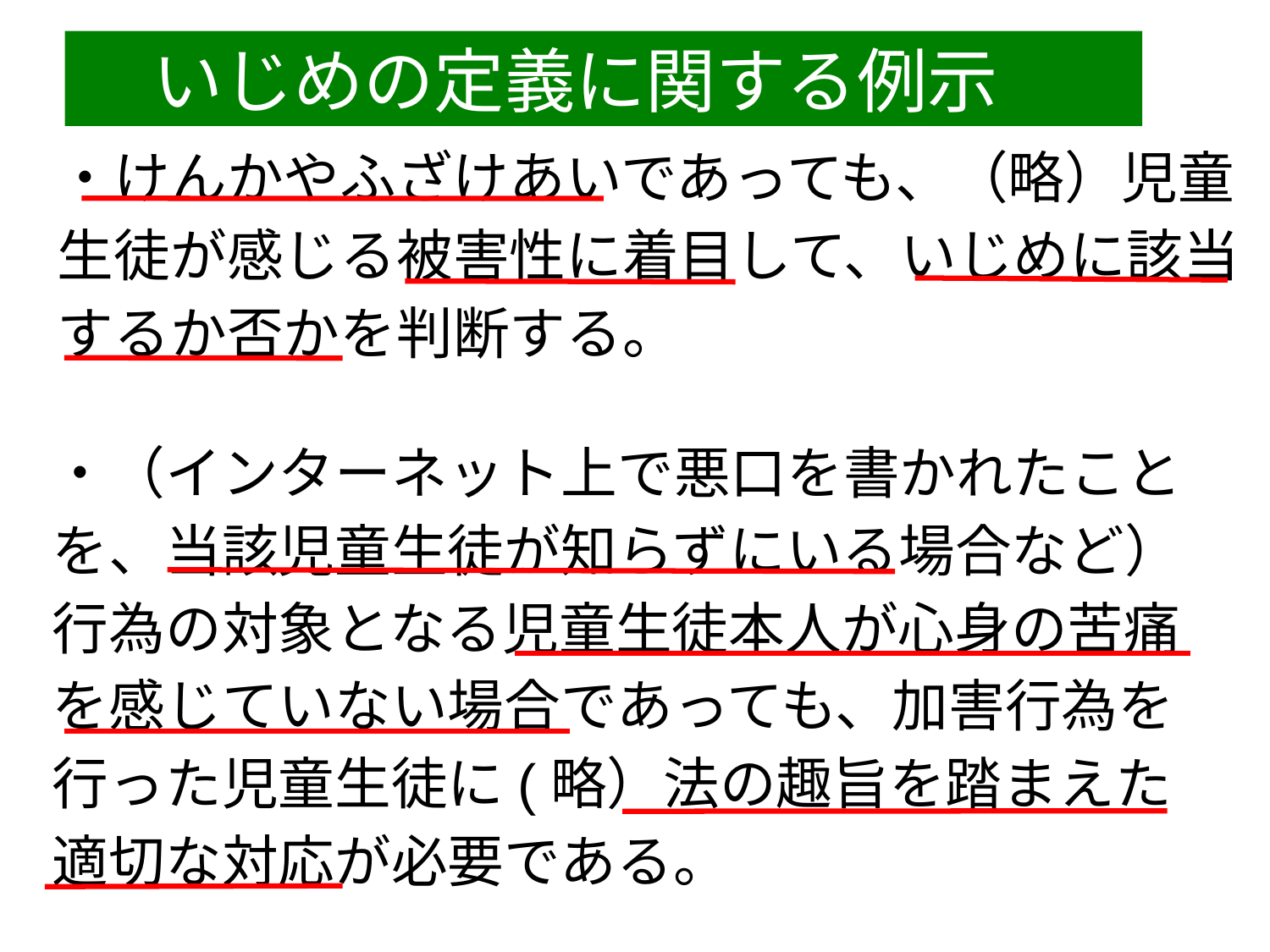

いじめの定義に関する例示
・けんかやふざけあいであっても、（略）児童生徒が感じる被害性に着目して、いじめに該当するか否かを判断する。

・（インターネット上で悪口を書かれたことを、当該児童生徒が知らずにいる場合など）行為の対象となる児童生徒本人が心身の苦痛を感じていない場合であっても、加害行為を行った児童生徒に(略）法の趣旨を踏まえた適切な対応が必要である。